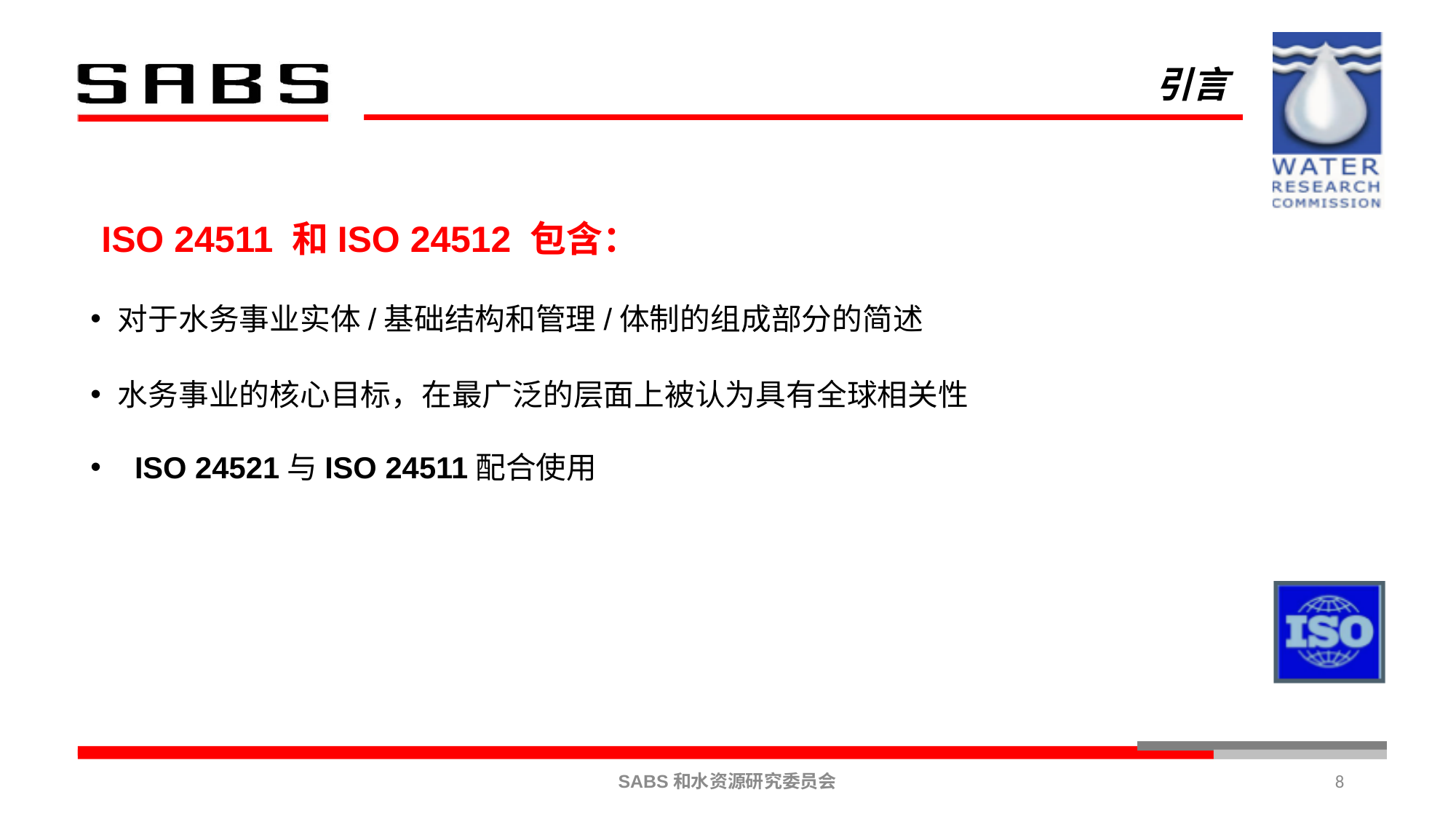

# 引言

ISO 24511 和ISO 24512 包含：
对于水务事业实体/基础结构和管理/体制的组成部分的简述
水务事业的核心目标，在最广泛的层面上被认为具有全球相关性
  ISO 24521与ISO 24511配合使用

8